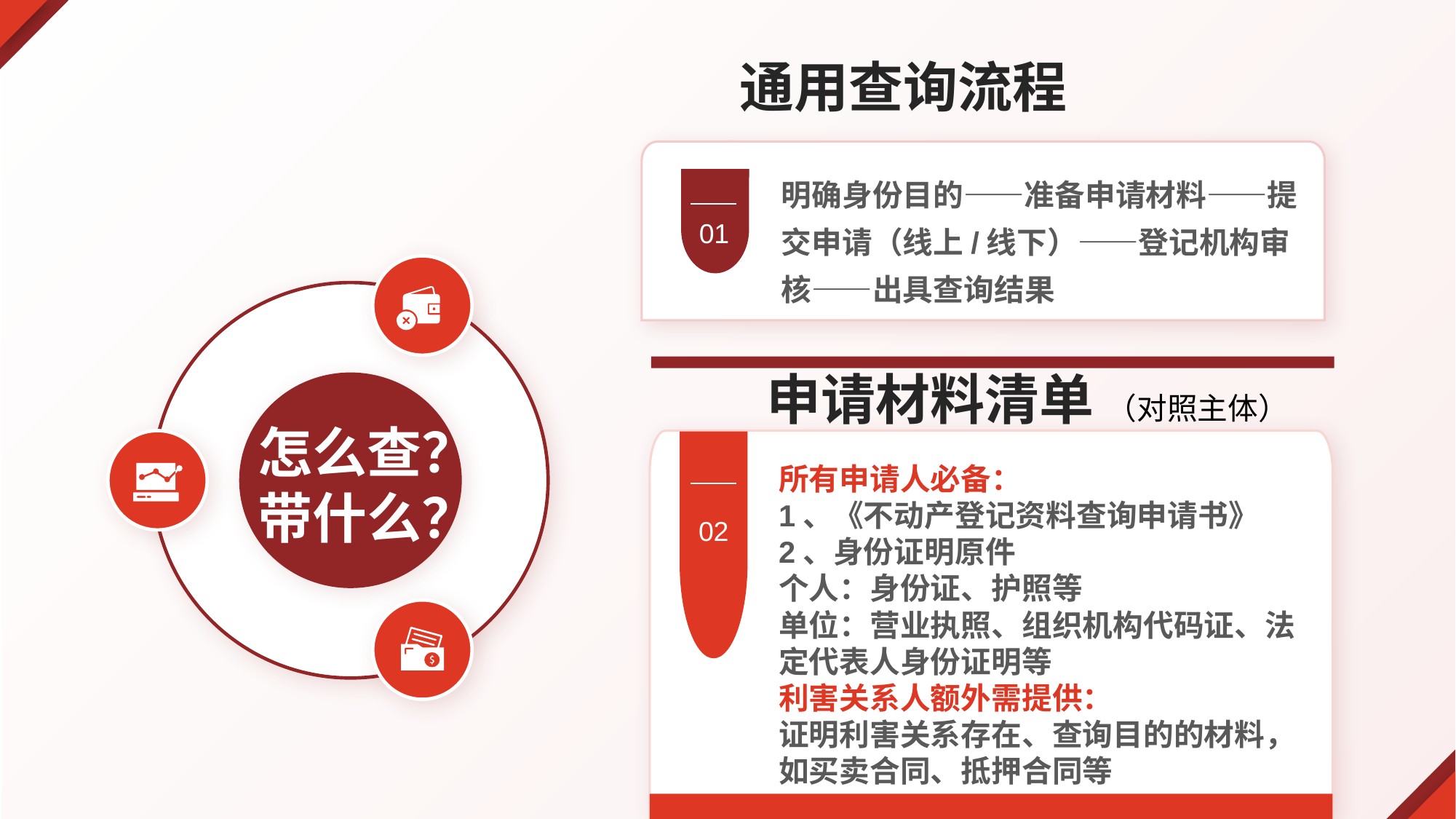

通用查询流程

明确身份目的——准备申请材料——提交申请（线上/线下）——登记机构审核——出具查询结果

01

申请材料清单 （对照主体）

怎么查？带什么？

02

所有申请人必备：
1、《不动产登记资料查询申请书》
2、身份证明原件
个人：身份证、护照等
单位：营业执照、组织机构代码证、法定代表人身份证明等
利害关系人额外需提供：
证明利害关系存在、查询目的的材料，如买卖合同、抵押合同等